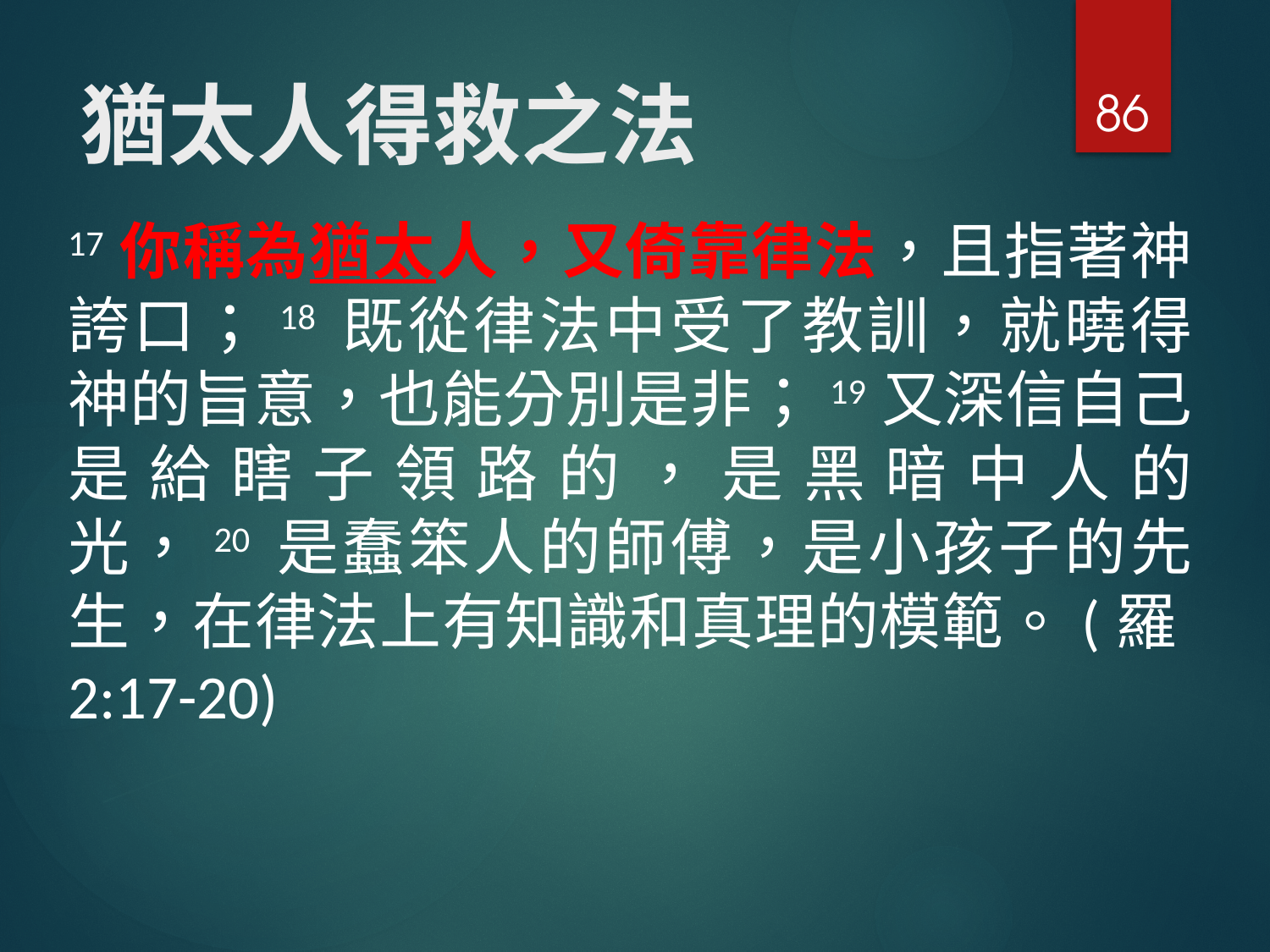

86
# 猶太人得救之法
17你稱為猶太人，又倚靠律法，且指著神誇口；18 既從律法中受了教訓，就曉得神的旨意，也能分別是非；19又深信自己是給瞎子領路的，是黑暗中人的光，20 是蠢笨人的師傅，是小孩子的先生，在律法上有知識和真理的模範。(羅2:17-20)